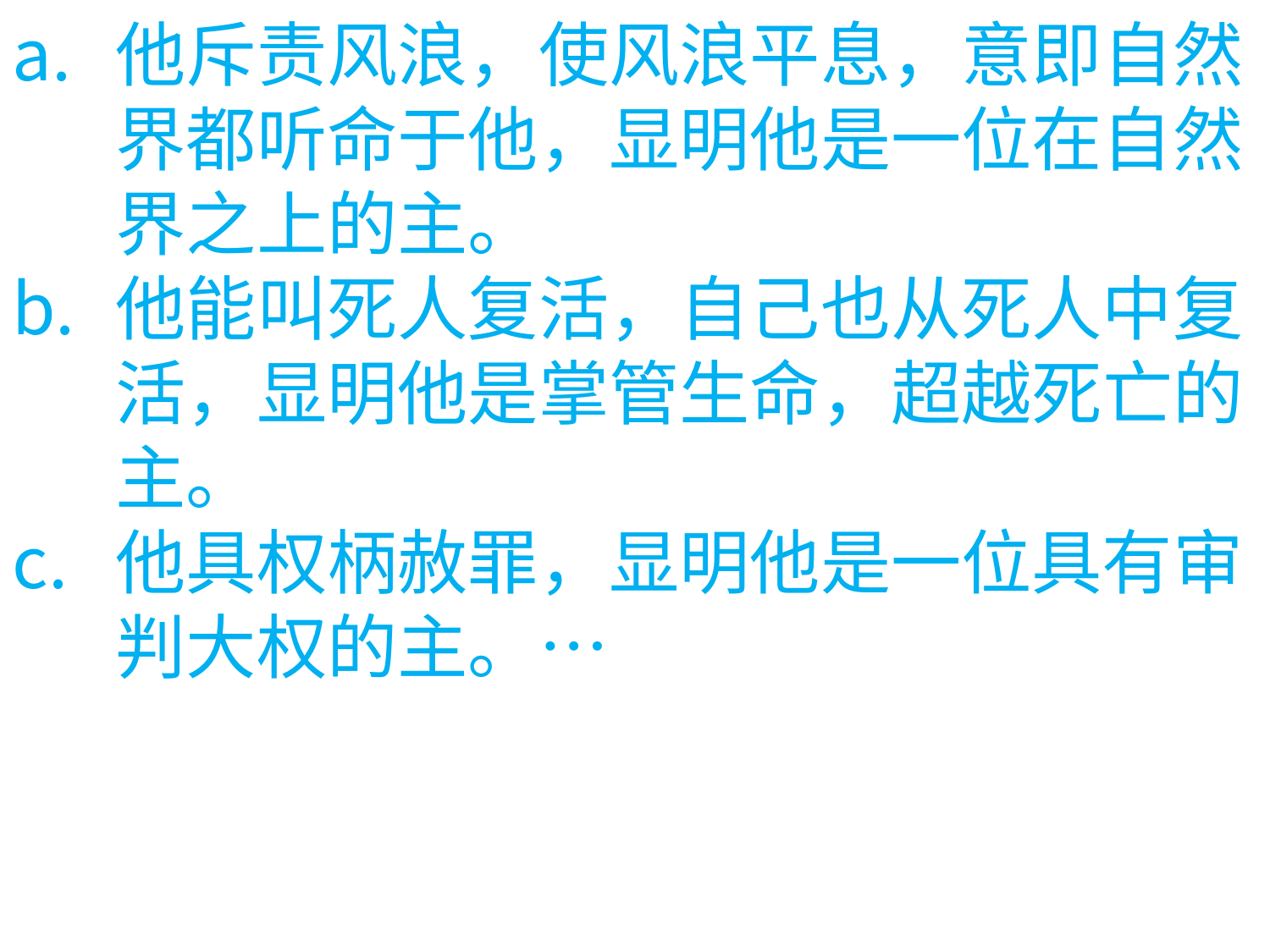

他斥责风浪，使风浪平息，意即自然界都听命于他，显明他是一位在自然界之上的主。
他能叫死人复活，自己也从死人中复活，显明他是掌管生命，超越死亡的主。
他具权柄赦罪，显明他是一位具有审判大权的主。…